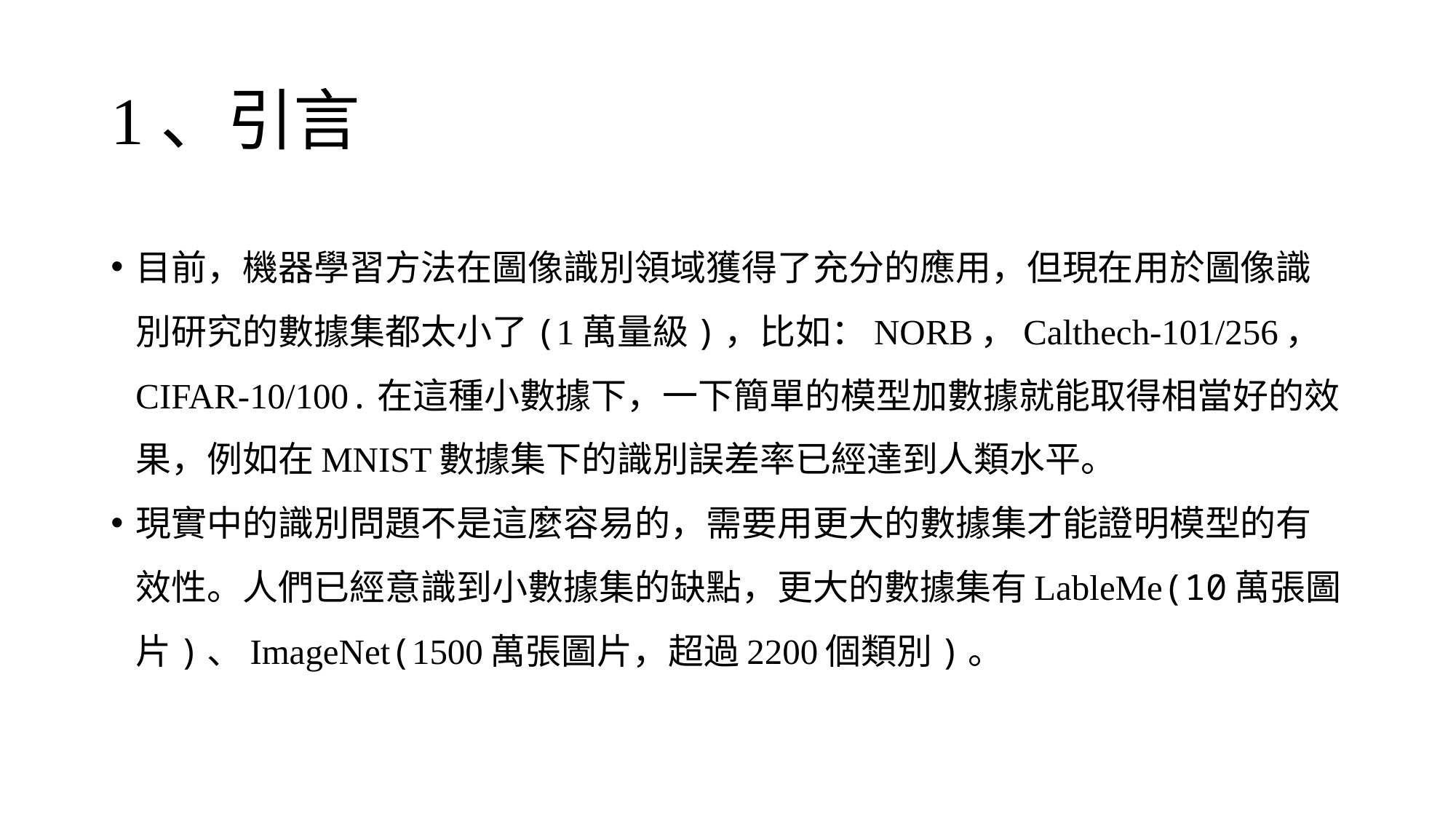

# 1、引言
目前，機器學習方法在圖像識別領域獲得了充分的應用，但現在用於圖像識別研究的數據集都太小了(1萬量級)，比如：NORB，Calthech-101/256，CIFAR-10/100.在這種小數據下，一下簡單的模型加數據就能取得相當好的效果，例如在MNIST數據集下的識別誤差率已經達到人類水平。
現實中的識別問題不是這麼容易的，需要用更大的數據集才能證明模型的有效性。人們已經意識到小數據集的缺點，更大的數據集有LableMe(10萬張圖片)、ImageNet(1500萬張圖片，超過2200個類別)。